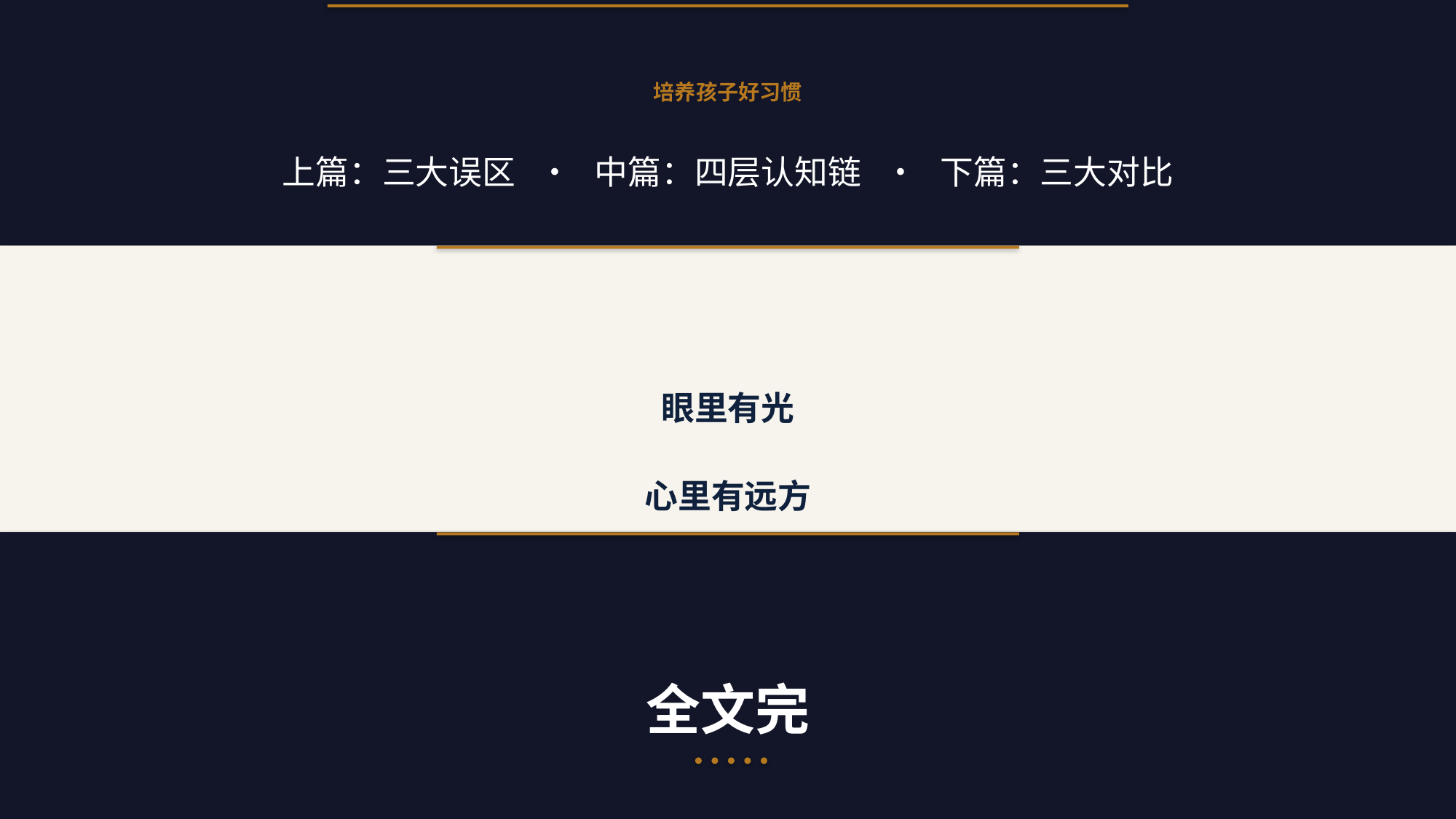

培养孩子好习惯
上篇：三大误区  ·  中篇：四层认知链  ·  下篇：三大对比

志向是所有好习惯的根、自律的源、坚持的锚
眼里有光
心里有远方
脚下有路

全文完